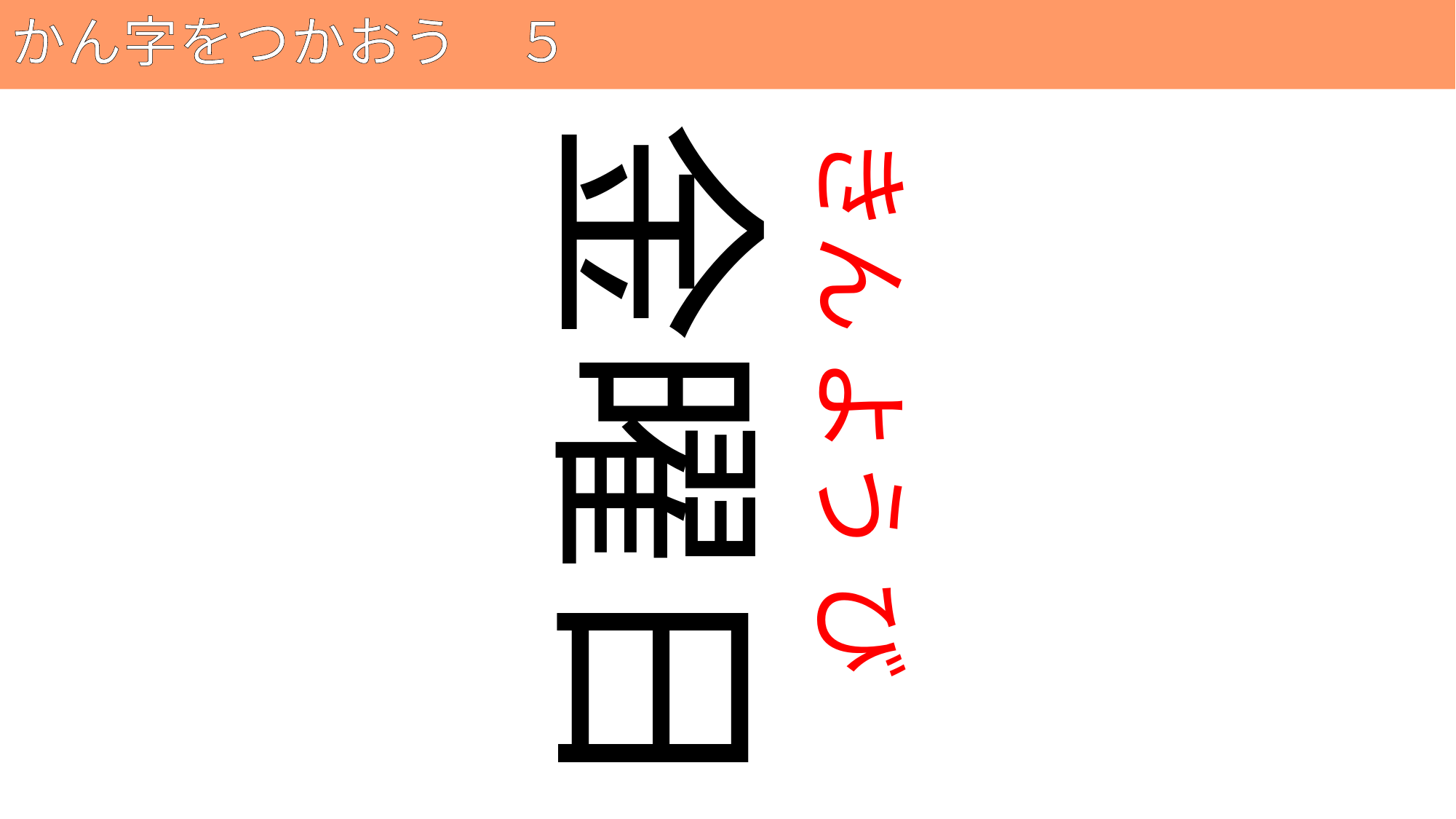

# かん字をつかおう　５
71
金曜日
きん よう び